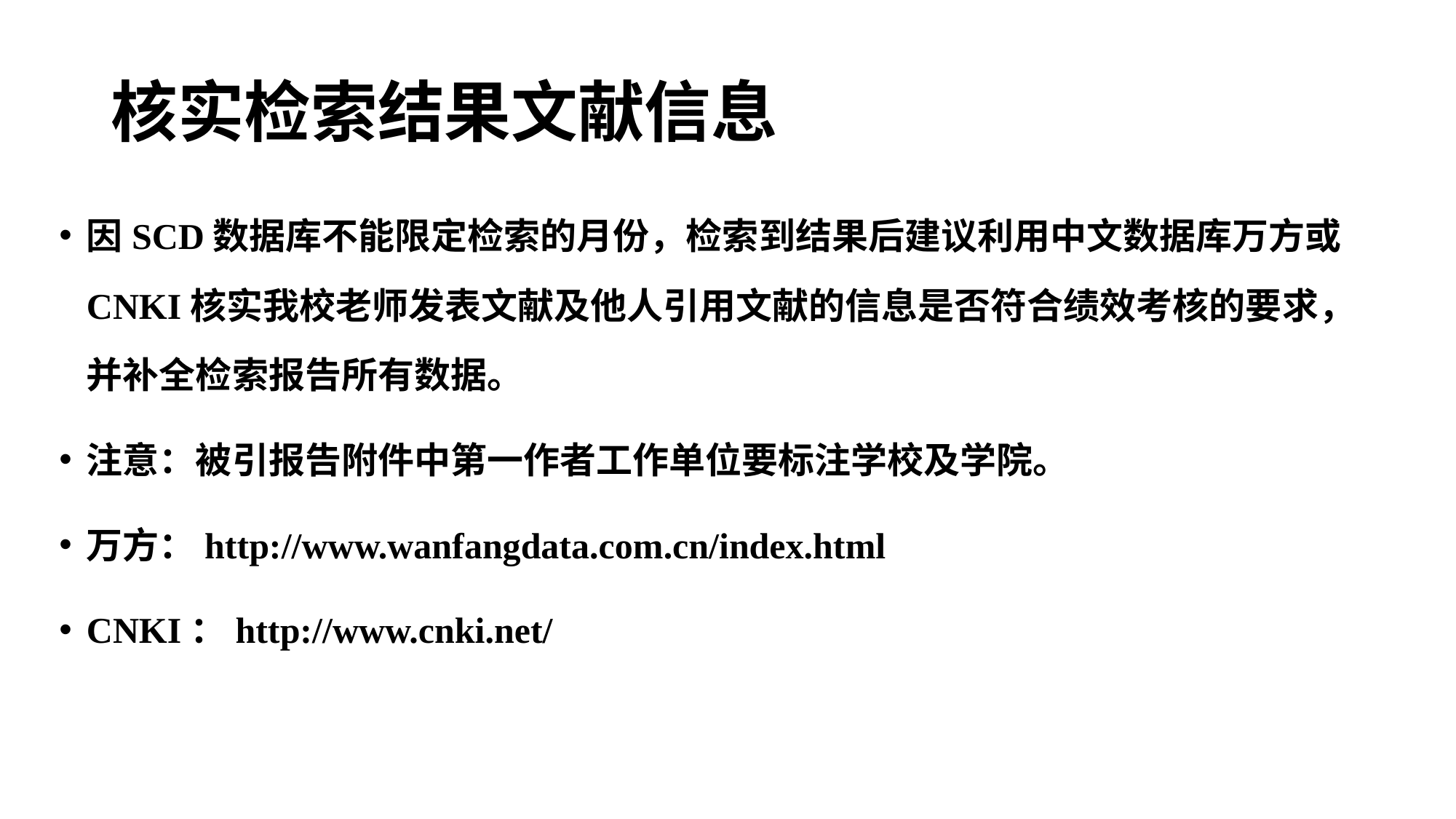

# 核实检索结果文献信息
因SCD数据库不能限定检索的月份，检索到结果后建议利用中文数据库万方或CNKI核实我校老师发表文献及他人引用文献的信息是否符合绩效考核的要求，并补全检索报告所有数据。
注意：被引报告附件中第一作者工作单位要标注学校及学院。
万方：http://www.wanfangdata.com.cn/index.html
CNKI：http://www.cnki.net/